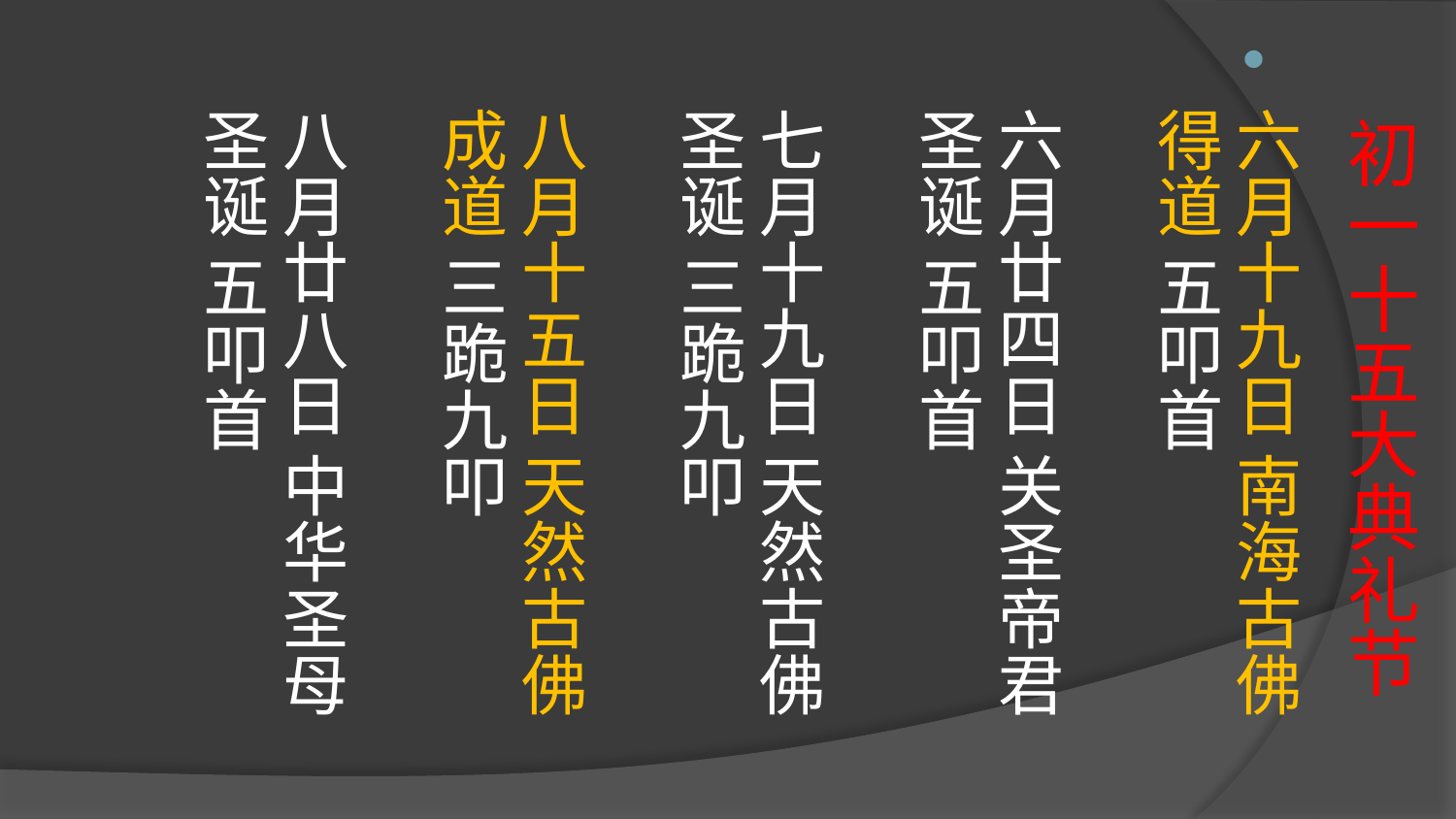

# 初一十五大典礼节
六月十九日 南海古佛得道 五叩首
六月廿四日 关圣帝君圣诞 五叩首
七月十九日 天然古佛圣诞 三跪九叩
八月十五日 天然古佛成道 三跪九叩
八月廿八日 中华圣母圣诞 五叩首